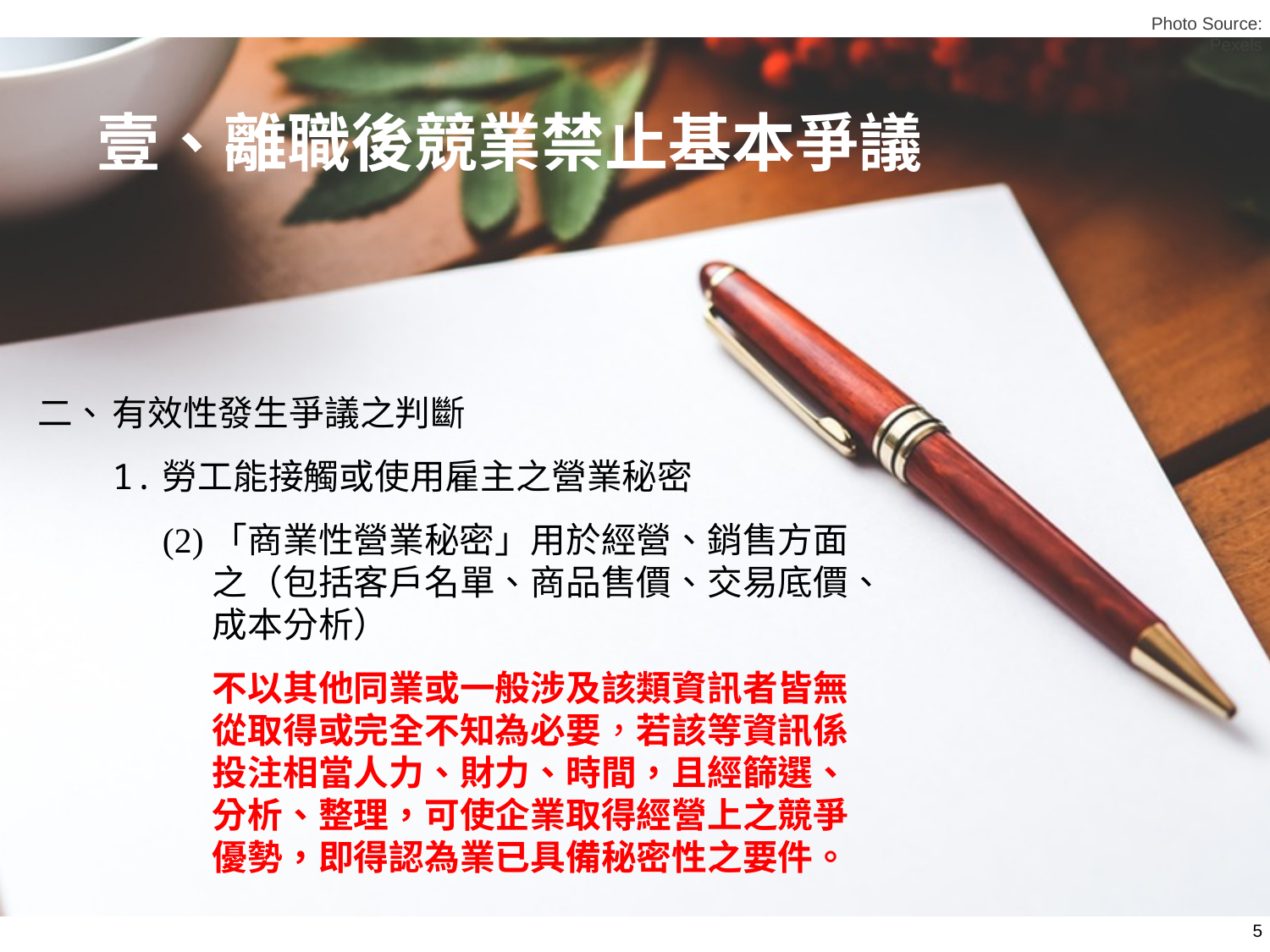

壹、離職後競業禁止基本爭議
二、	有效性發生爭議之判斷
1.	勞工能接觸或使用雇主之營業秘密
(2)「商業性營業秘密」用於經營、銷售方面之（包括客戶名單、商品售價、交易底價、成本分析）
	不以其他同業或一般涉及該類資訊者皆無從取得或完全不知為必要，若該等資訊係投注相當人力、財力、時間，且經篩選、分析、整理，可使企業取得經營上之競爭優勢，即得認為業已具備秘密性之要件。

5